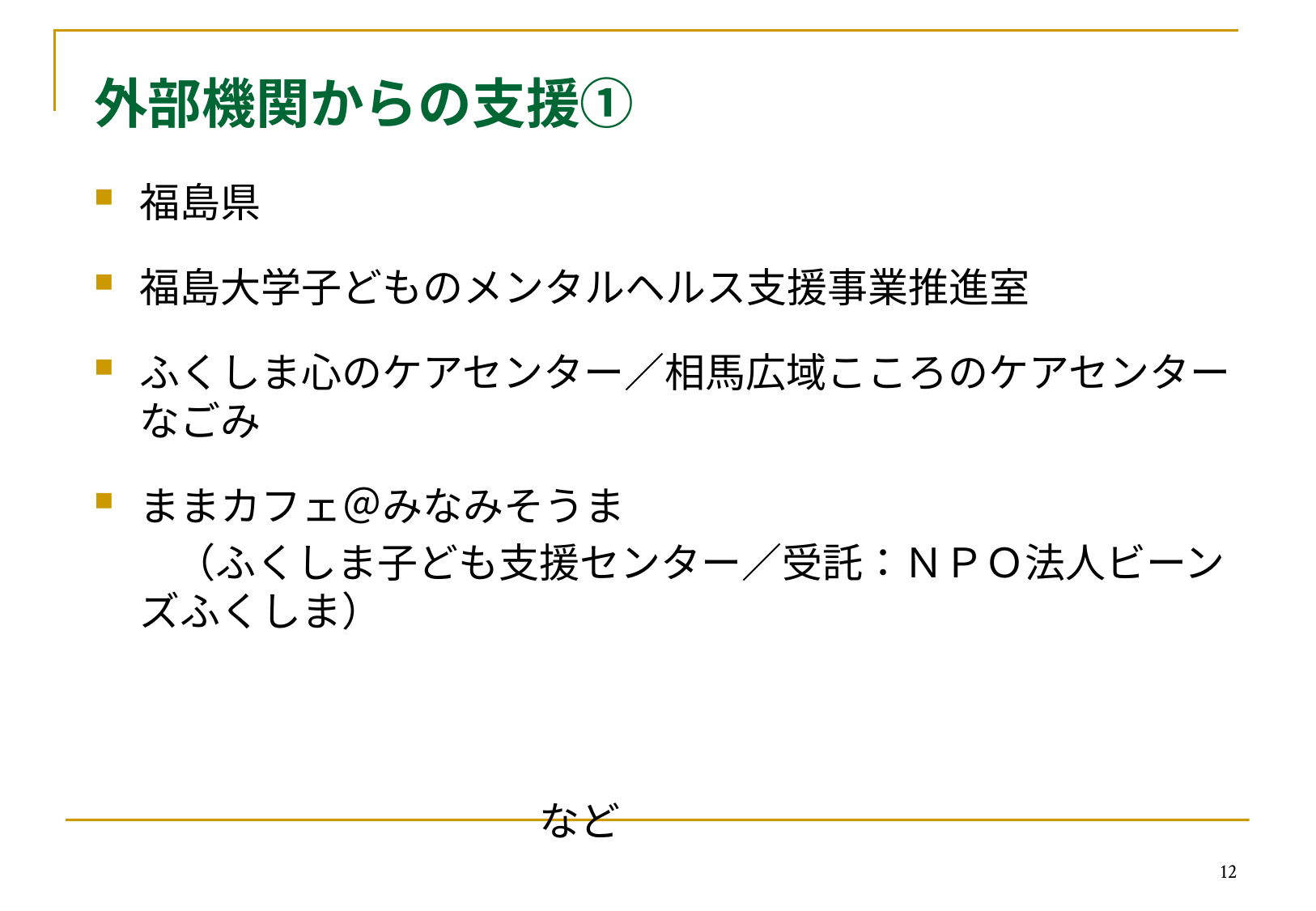

# 外部機関からの支援①
福島県

福島大学子どものメンタルヘルス支援事業推進室

ふくしま心のケアセンター／相馬広域こころのケアセンターなごみ

ままカフェ＠みなみそうま
　　（ふくしま子ども支援センター／受託：ＮＰＯ法人ビーンズふくしま）

　　　　　　　　　　　　　　　　　　　　　　　　　　　　　　　　　　　　　　　など

12